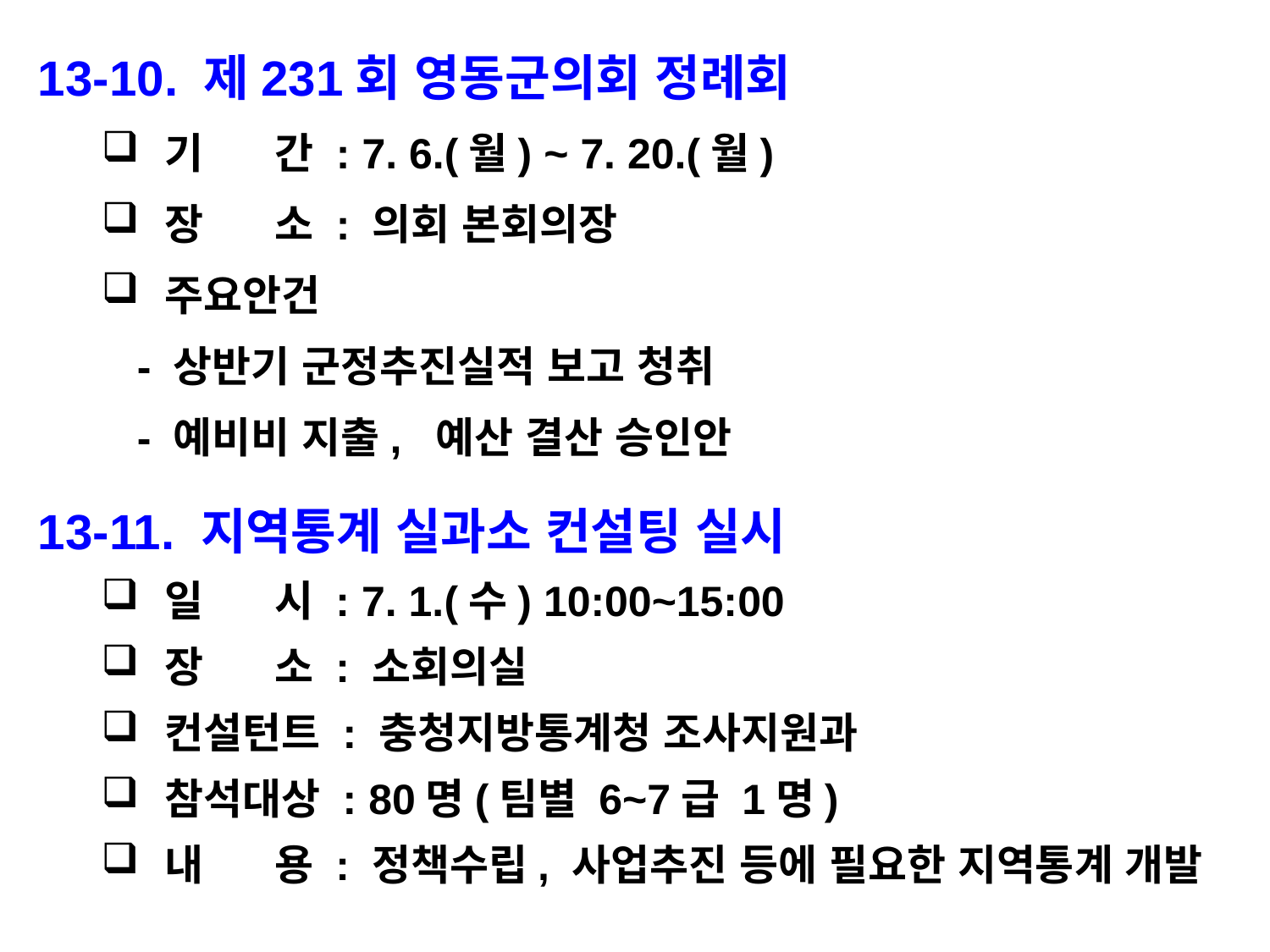

13-10. 제231회 영동군의회 정례회
기      간 : 7. 6.(월) ~ 7. 20.(월)
장      소 : 의회 본회의장
주요안건
   - 상반기 군정추진실적 보고 청취
   - 예비비 지출,  예산 결산 승인안

13-11. 지역통계 실과소 컨설팅 실시
일      시 : 7. 1.(수) 10:00~15:00
장      소 : 소회의실
컨설턴트 : 충청지방통계청 조사지원과
참석대상 : 80명(팀별 6~7급 1명)
내      용 : 정책수립, 사업추진 등에 필요한 지역통계 개발